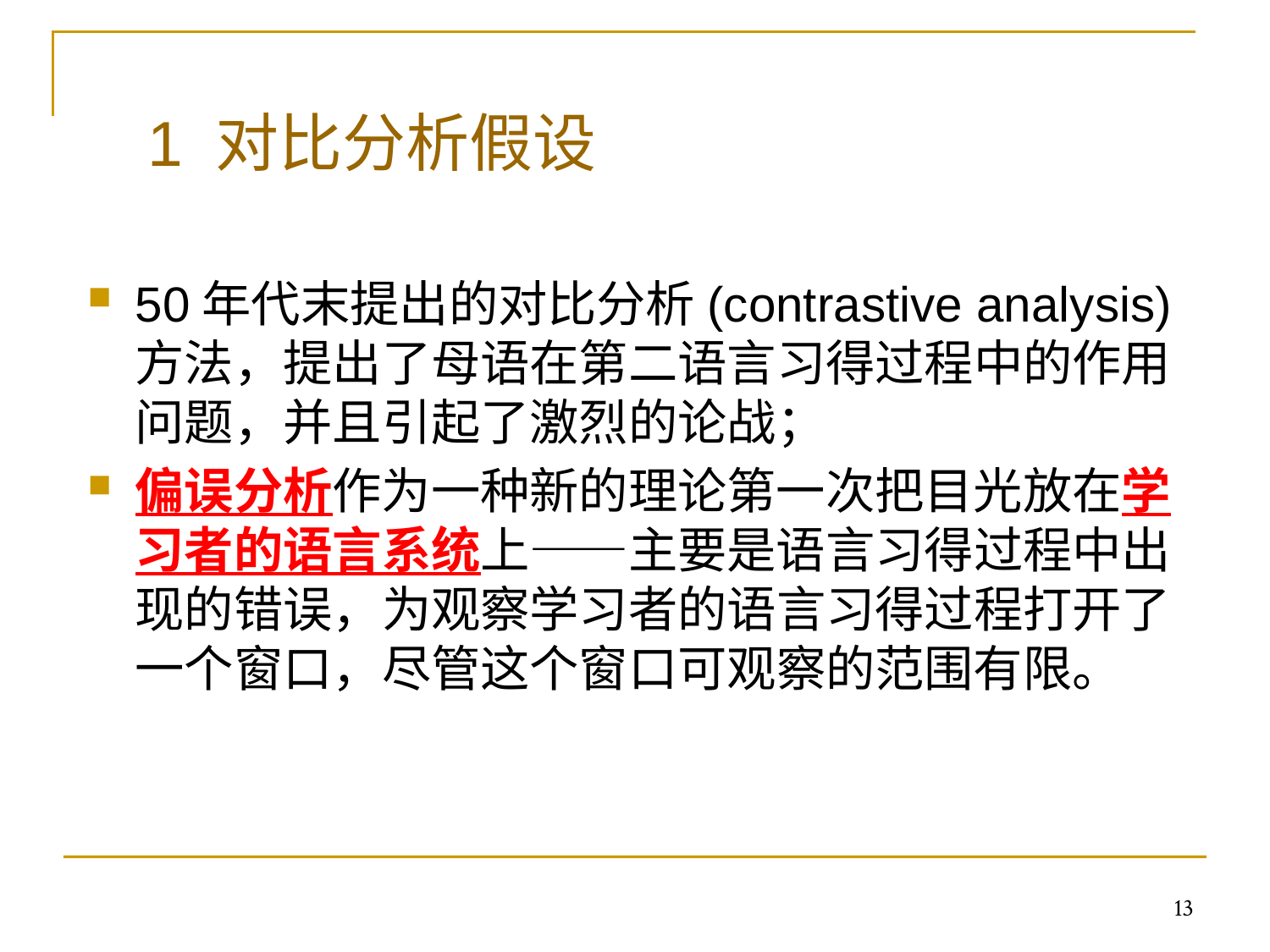

# 1 对比分析假设
50年代末提出的对比分析(contrastive analysis)方法，提出了母语在第二语言习得过程中的作用问题，并且引起了激烈的论战；
偏误分析作为一种新的理论第一次把目光放在学习者的语言系统上——主要是语言习得过程中出现的错误，为观察学习者的语言习得过程打开了一个窗口，尽管这个窗口可观察的范围有限。
13